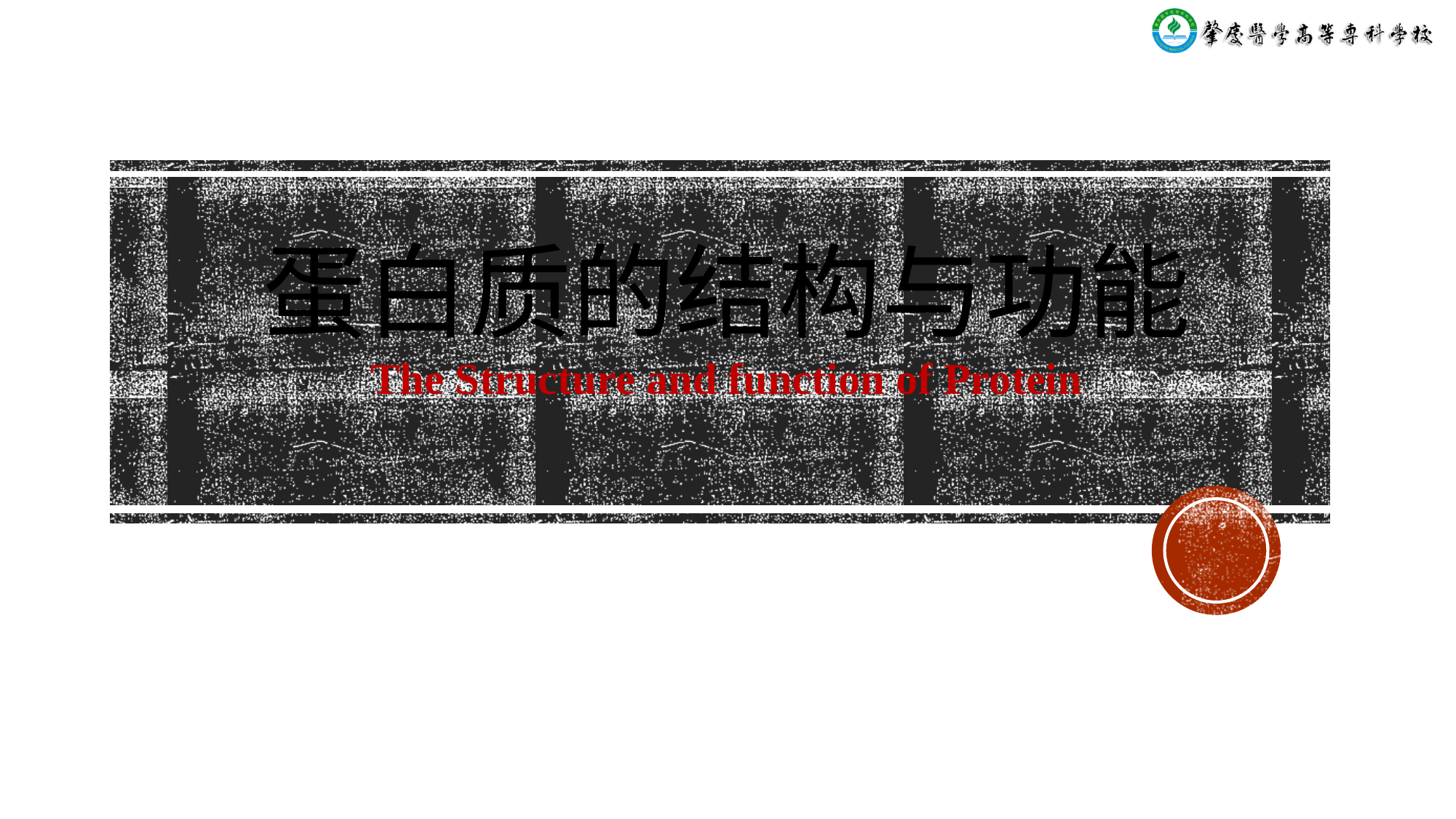

蛋白质的结构与功能
The Structure and function of Protein